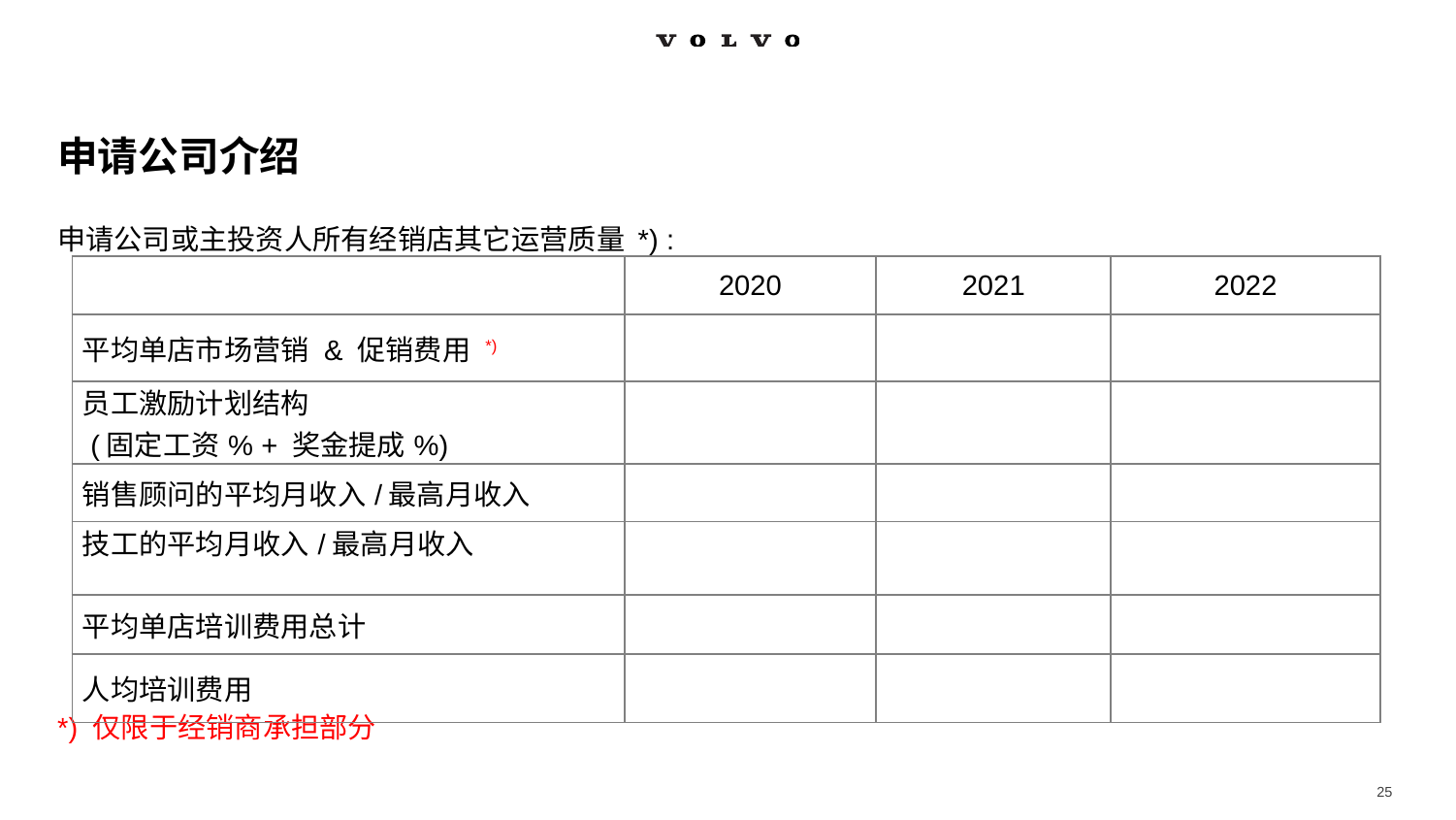

# 申请公司介绍
申请公司或主投资人所有经销店其它运营质量 *) :

*) 仅限于经销商承担部分

|  | 2020 | 2021 | 2022 |
| --- | --- | --- | --- |
| 平均单店市场营销 & 促销费用 \*) |  |  |  |
| 员工激励计划结构 (固定工资% + 奖金提成%) |  |  |  |
| 销售顾问的平均月收入/最高月收入 |  |  |  |
| 技工的平均月收入/最高月收入 |  |  |  |
| 平均单店培训费用总计 |  |  |  |
| 人均培训费用 |  |  |  |
25